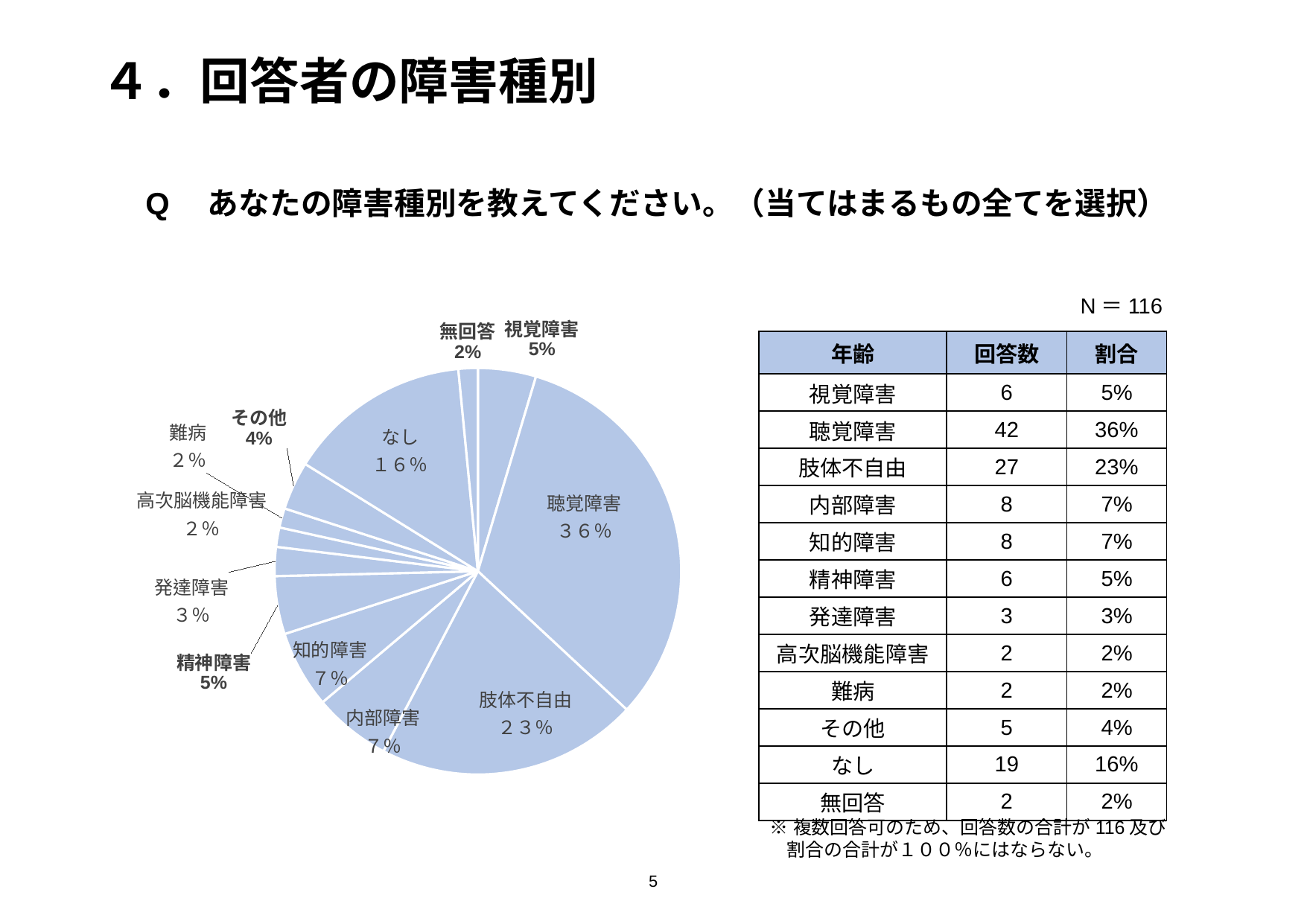

# ４．回答者の障害種別
Q　あなたの障害種別を教えてください。（当てはまるもの全てを選択）

### Chart:

| Category |  |  |
|---|---|---|
| 視覚障害 | 6.0 | 0.05172413793103448 |
| 聴覚障害 | 42.0 | 0.3620689655172414 |
| 肢体不自由 | 27.0 | 0.23275862068965517 |
| 内部障害 | 8.0 | 0.06896551724137931 |
| 知的障害 | 8.0 | 0.06896551724137931 |
| 精神障害 | 6.0 | 0.05172413793103448 |
| 発達障害 | 3.0 | 0.02586206896551724 |
| 高次脳機能障害 | 2.0 | 0.017241379310344827 |
| 難病 | 2.0 | 0.017241379310344827 |
| その他 | 5.0 | 0.04310344827586207 |
| なし | 19.0 | 0.16379310344827586 |
| 無回答 | 2.0 | 0.017241379310344827 |
N＝116
| 年齢 | 回答数 | 割合 |
| --- | --- | --- |
| 視覚障害 | 6 | 5% |
| 聴覚障害 | 42 | 36% |
| 肢体不自由 | 27 | 23% |
| 内部障害 | 8 | 7% |
| 知的障害 | 8 | 7% |
| 精神障害 | 6 | 5% |
| 発達障害 | 3 | 3% |
| 高次脳機能障害 | 2 | 2% |
| 難病 | 2 | 2% |
| その他 | 5 | 4% |
| なし | 19 | 16% |
| 無回答 | 2 | 2% |
※複数回答可のため、回答数の合計が116及び
   割合の合計が１００％にはならない。
5